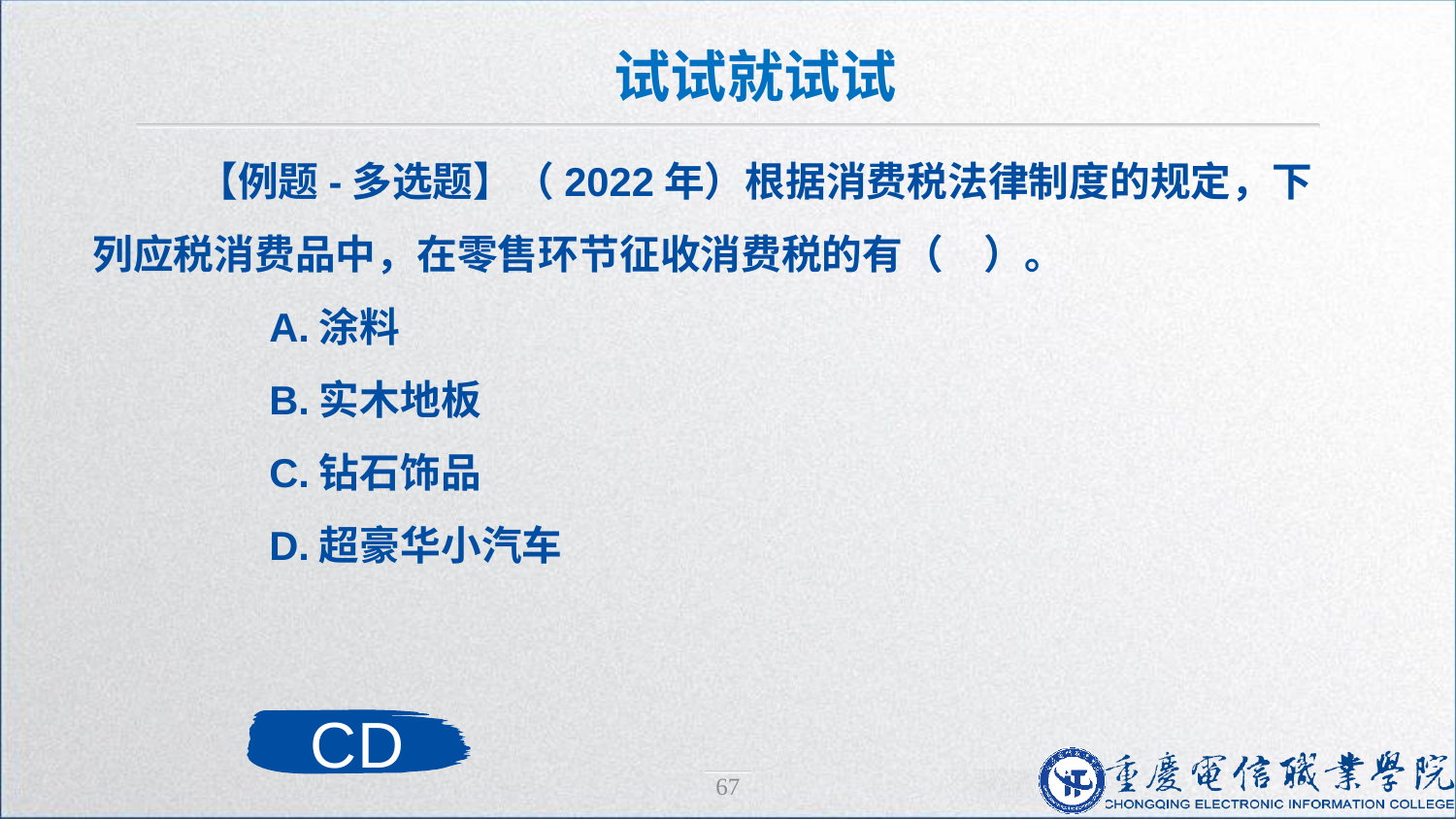

试试就试试
 【例题-多选题】（2022年）根据消费税法律制度的规定，下列应税消费品中，在零售环节征收消费税的有（　）。
　　A.涂料
　　B.实木地板
　　C.钻石饰品
　　D.超豪华小汽车
CD

67